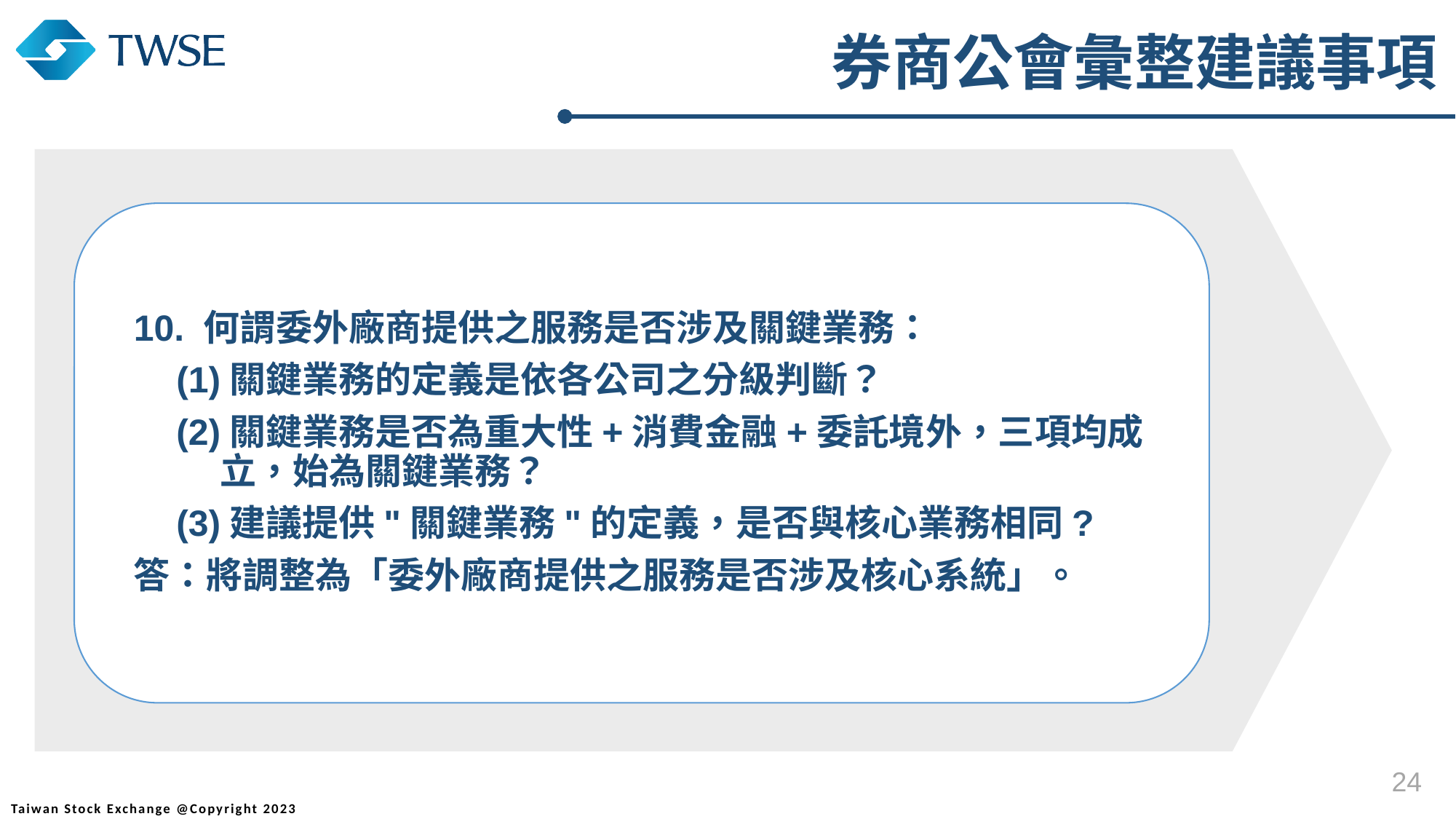

券商公會彙整建議事項

10. 何謂委外廠商提供之服務是否涉及關鍵業務：
(1)關鍵業務的定義是依各公司之分級判斷？
(2)關鍵業務是否為重大性+消費金融+委託境外，三項均成立，始為關鍵業務？
(3)建議提供"關鍵業務"的定義，是否與核心業務相同?
答：將調整為「委外廠商提供之服務是否涉及核心系統」。
24